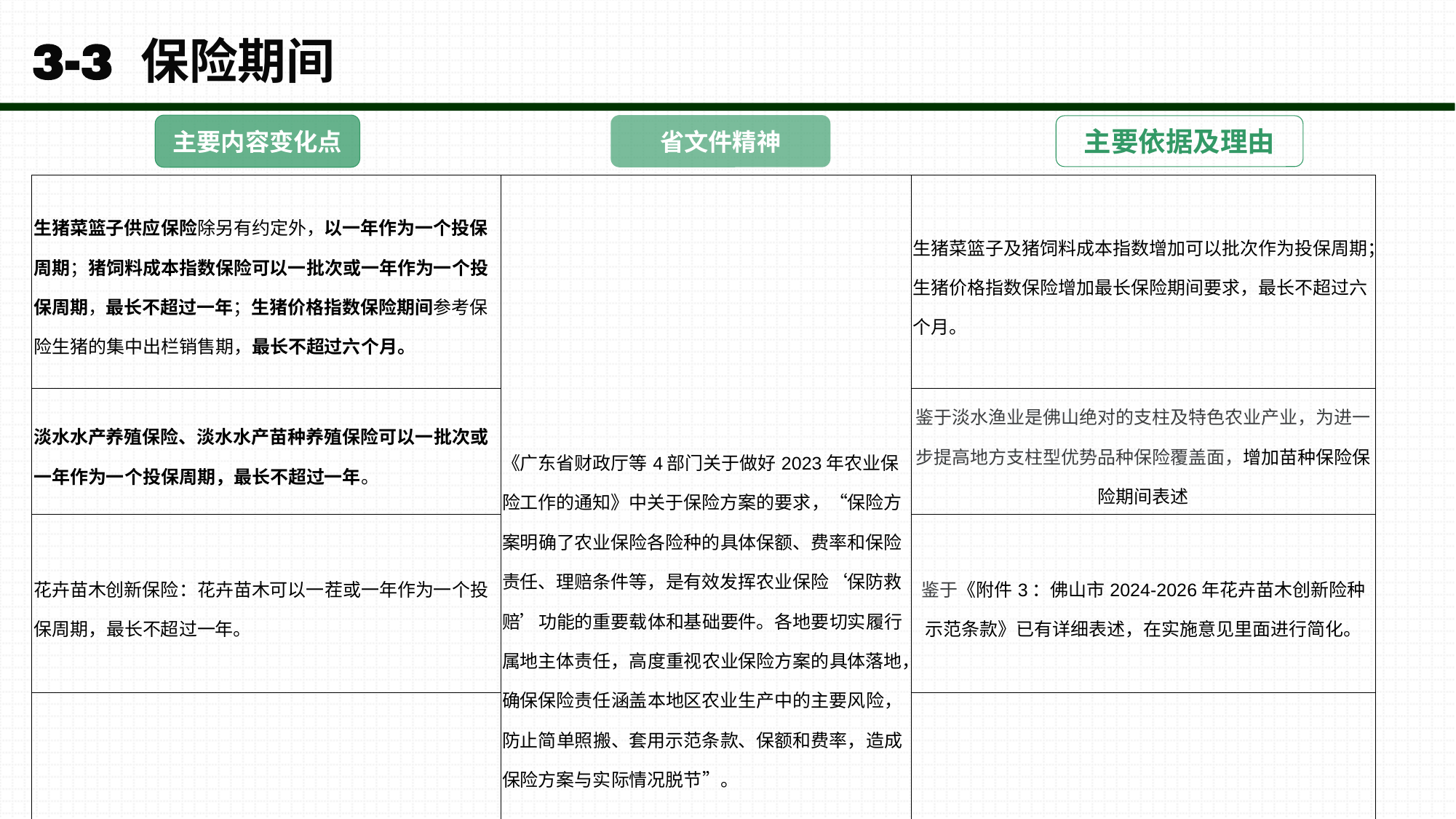

# 3-3 保险期间

主要内容变化点
省文件精神
主要依据及理由
| 生猪菜篮子供应保险除另有约定外，以一年作为一个投保周期；猪饲料成本指数保险可以一批次或一年作为一个投保周期，最长不超过一年；生猪价格指数保险期间参考保险生猪的集中出栏销售期，最长不超过六个月。 | 《广东省财政厅等4部门关于做好2023年农业保险工作的通知》中关于保险方案的要求，“保险方案明确了农业保险各险种的具体保额、费率和保险责任、理赔条件等，是有效发挥农业保险‘保防救赔’功能的重要载体和基础要件。各地要切实履行属地主体责任，高度重视农业保险方案的具体落地，确保保险责任涵盖本地区农业生产中的主要风险，防止简单照搬、套用示范条款、保额和费率，造成保险方案与实际情况脱节”。 | 生猪菜篮子及猪饲料成本指数增加可以批次作为投保周期；生猪价格指数保险增加最长保险期间要求，最长不超过六个月。 |
| --- | --- | --- |
| 淡水水产养殖保险、淡水水产苗种养殖保险可以一批次或一年作为一个投保周期，最长不超过一年。 |  | 鉴于淡水渔业是佛山绝对的支柱及特色农业产业，为进一步提高地方支柱型优势品种保险覆盖面，增加苗种保险保险期间表述 |
| 花卉苗木创新保险：花卉苗木可以一茬或一年作为一个投保周期，最长不超过一年。 |  | 鉴于《附件3：佛山市2024-2026年花卉苗木创新险种示范条款》已有详细表述，在实施意见里面进行简化。 |
| 农业大棚根据实际种养周期作为一个投保周期，最长不超过一年。 |  | 增加根据实际种养周期作为投保周期选择标准 |